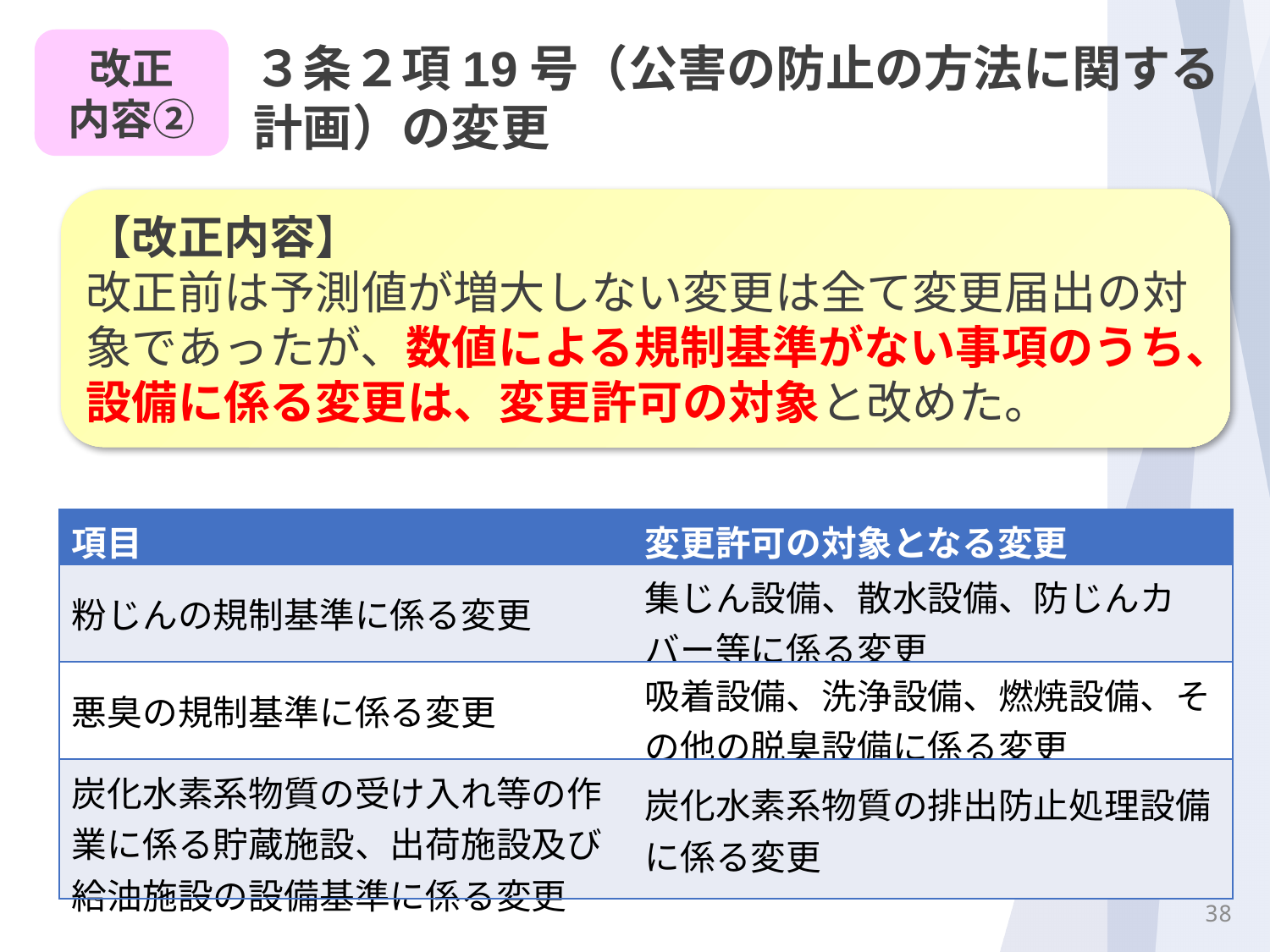

改正
内容②
３条２項19号（公害の防止の方法に関する計画）の変更
【改正内容】
改正前は予測値が増大しない変更は全て変更届出の対象であったが、数値による規制基準がない事項のうち、設備に係る変更は、変更許可の対象と改めた。
| 項目 | 変更許可の対象となる変更 |
| --- | --- |
| 粉じんの規制基準に係る変更 | 集じん設備、散水設備、防じんカバー等に係る変更 |
| 悪臭の規制基準に係る変更 | 吸着設備、洗浄設備、燃焼設備、その他の脱臭設備に係る変更 |
| 炭化水素系物質の受け入れ等の作業に係る貯蔵施設、出荷施設及び給油施設の設備基準に係る変更 | 炭化水素系物質の排出防止処理設備に係る変更 |
38